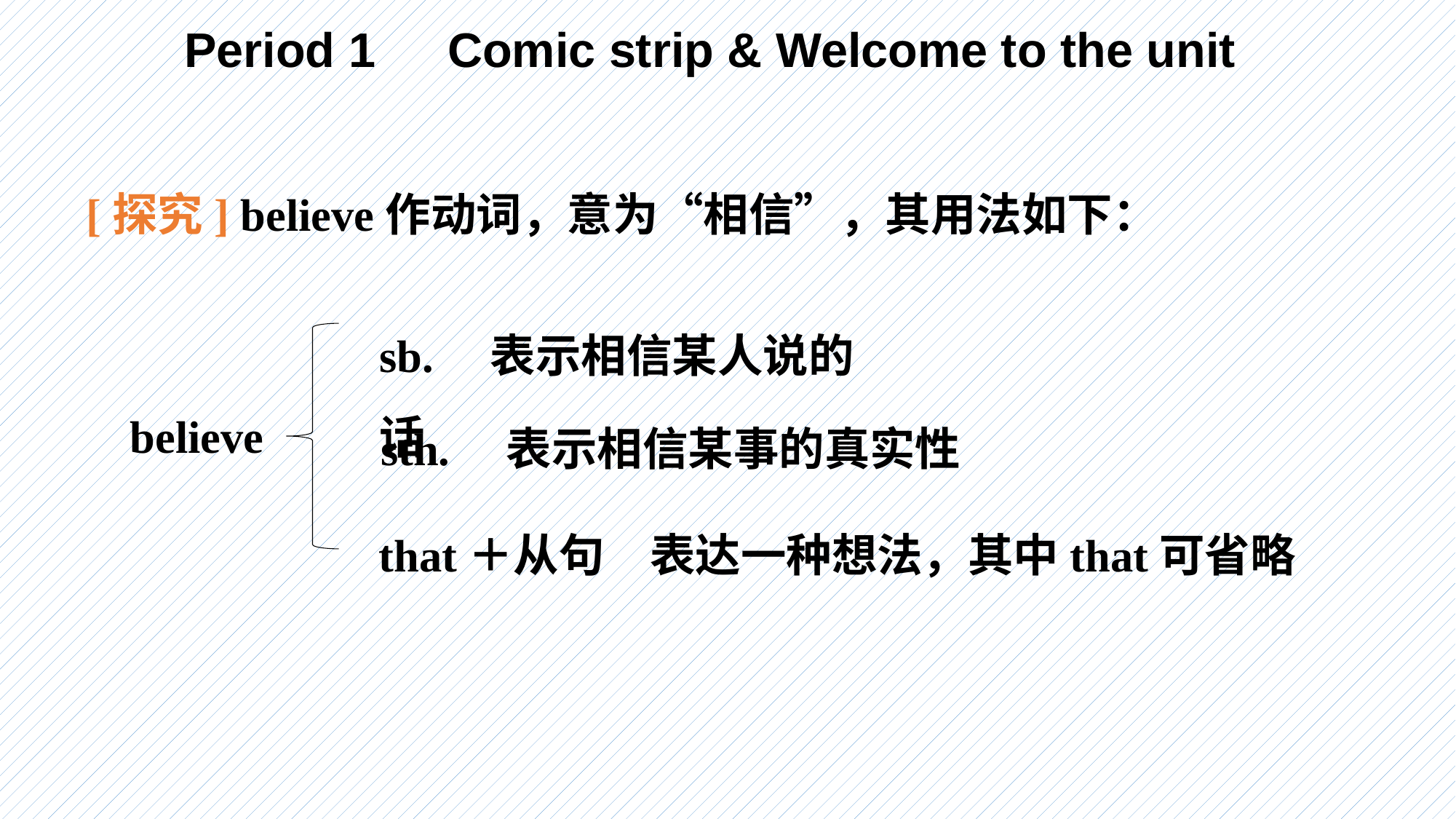

Period 1　Comic strip & Welcome to the unit
[探究] believe作动词，意为“相信”，其用法如下：
sb.　表示相信某人说的话

believe
sth.　表示相信某事的真实性
that＋从句　表达一种想法，其中that可省略